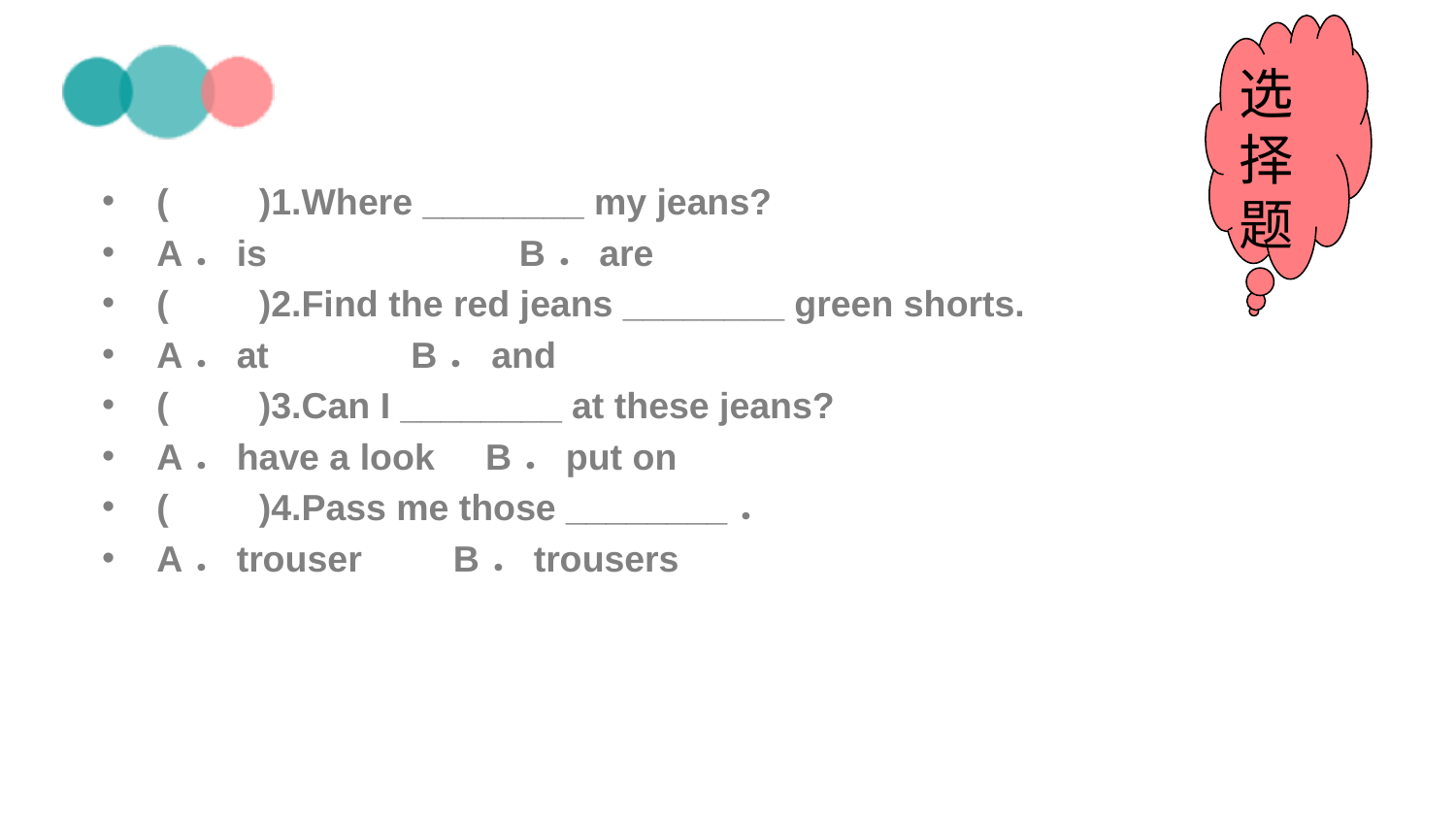

选择题
(　　)1.Where ________ my jeans?
A．is　　　　　　  B．are
(　　)2.Find the red jeans ________ green shorts.
A．at              B．and
(　　)3.Can I ________ at these jeans?
A．have a look     B．put on
(　　)4.Pass me those ________．
A．trouser         B．trousers